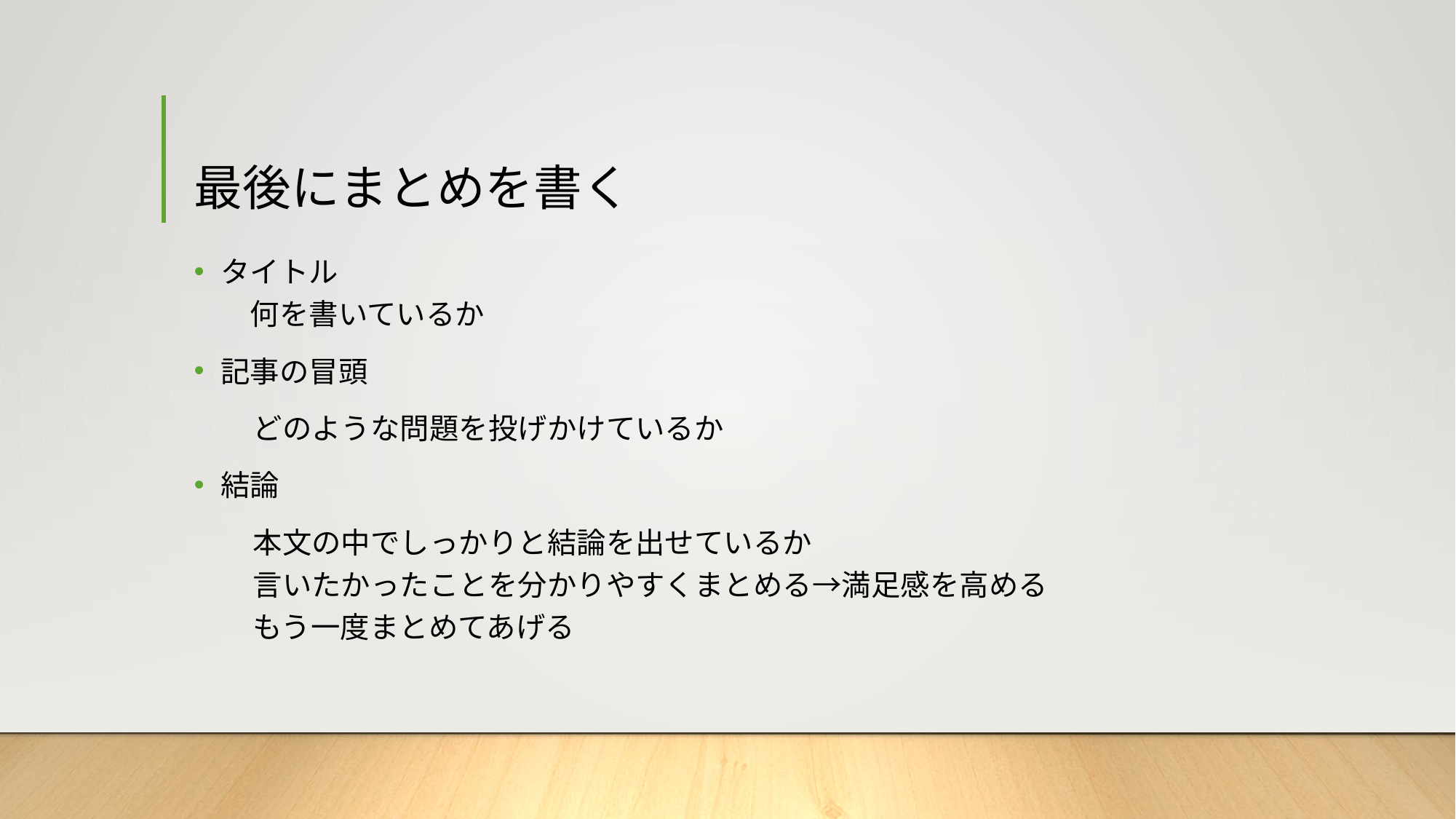

# 最後にまとめを書く
タイトル
　何を書いているか
記事の冒頭
　　どのような問題を投げかけているか
結論
　　本文の中でしっかりと結論を出せているか
　　言いたかったことを分かりやすくまとめる→満足感を高める
　　もう一度まとめてあげる